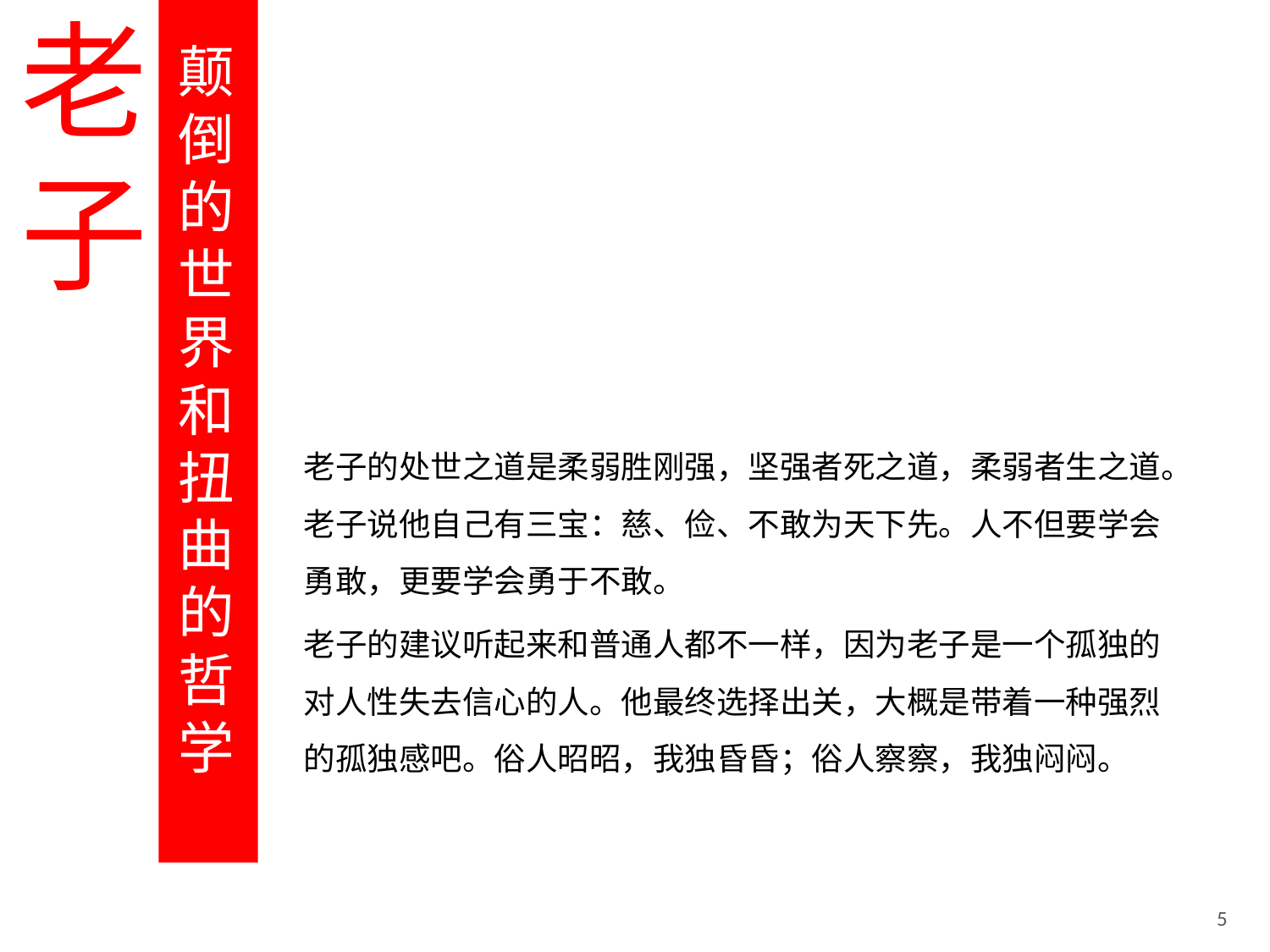

老子
# 颠倒的世界和扭曲的哲学
老子的处世之道是柔弱胜刚强，坚强者死之道，柔弱者生之道。老子说他自己有三宝：慈、俭、不敢为天下先。人不但要学会勇敢，更要学会勇于不敢。
老子的建议听起来和普通人都不一样，因为老子是一个孤独的对人性失去信心的人。他最终选择出关，大概是带着一种强烈的孤独感吧。俗人昭昭，我独昏昏；俗人察察，我独闷闷。
5